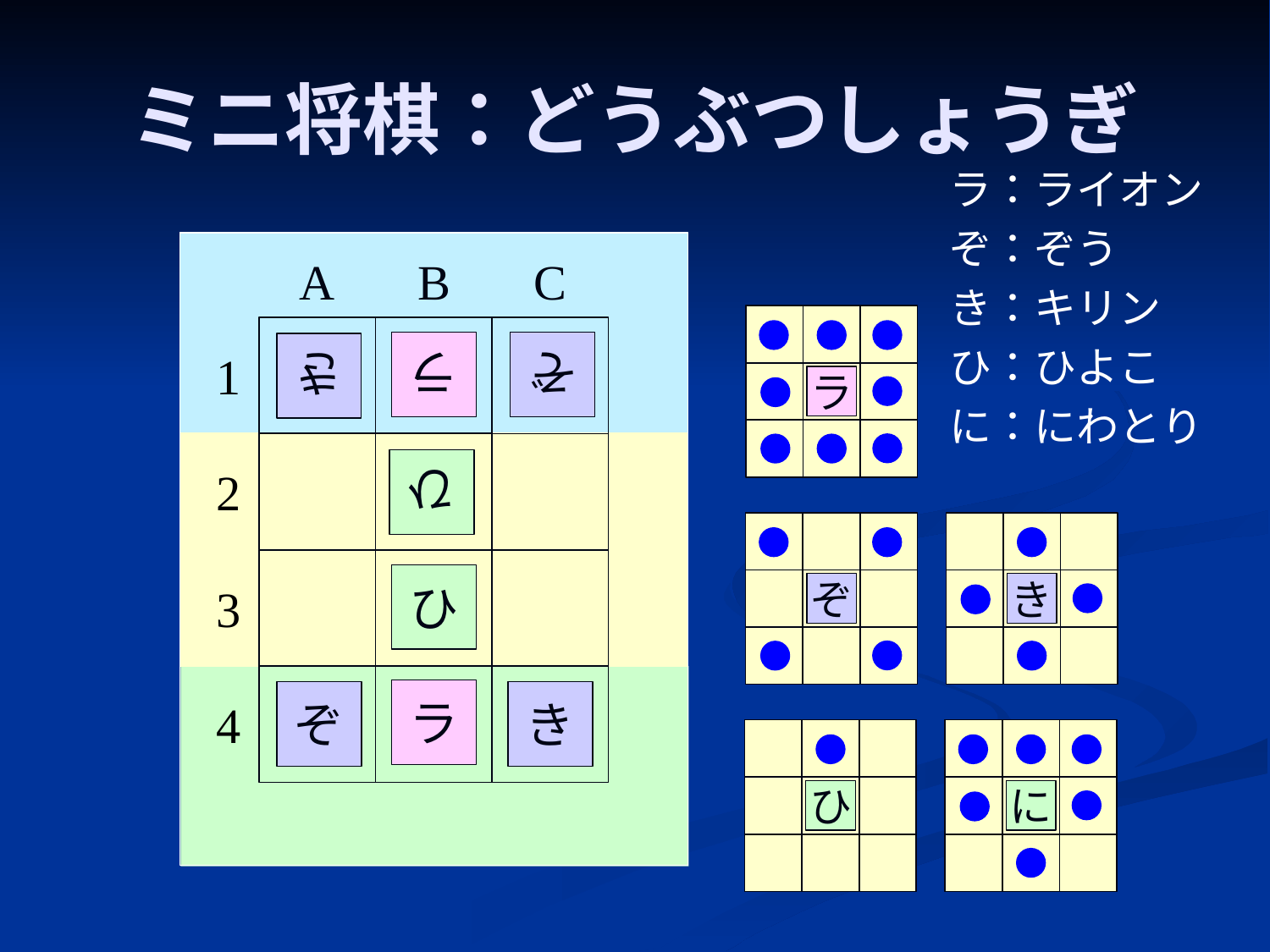

# ミニ将棋：どうぶつしょうぎ
ラ：ライオン
ぞ：ぞう
き：キリン
ひ：ひよこ
に：にわとり

A
B
C

ラ
ぞ
き
1
ラ

ひ
2

ひ
3
ぞ
き

ラ
ぞ
き
4

ひ
に